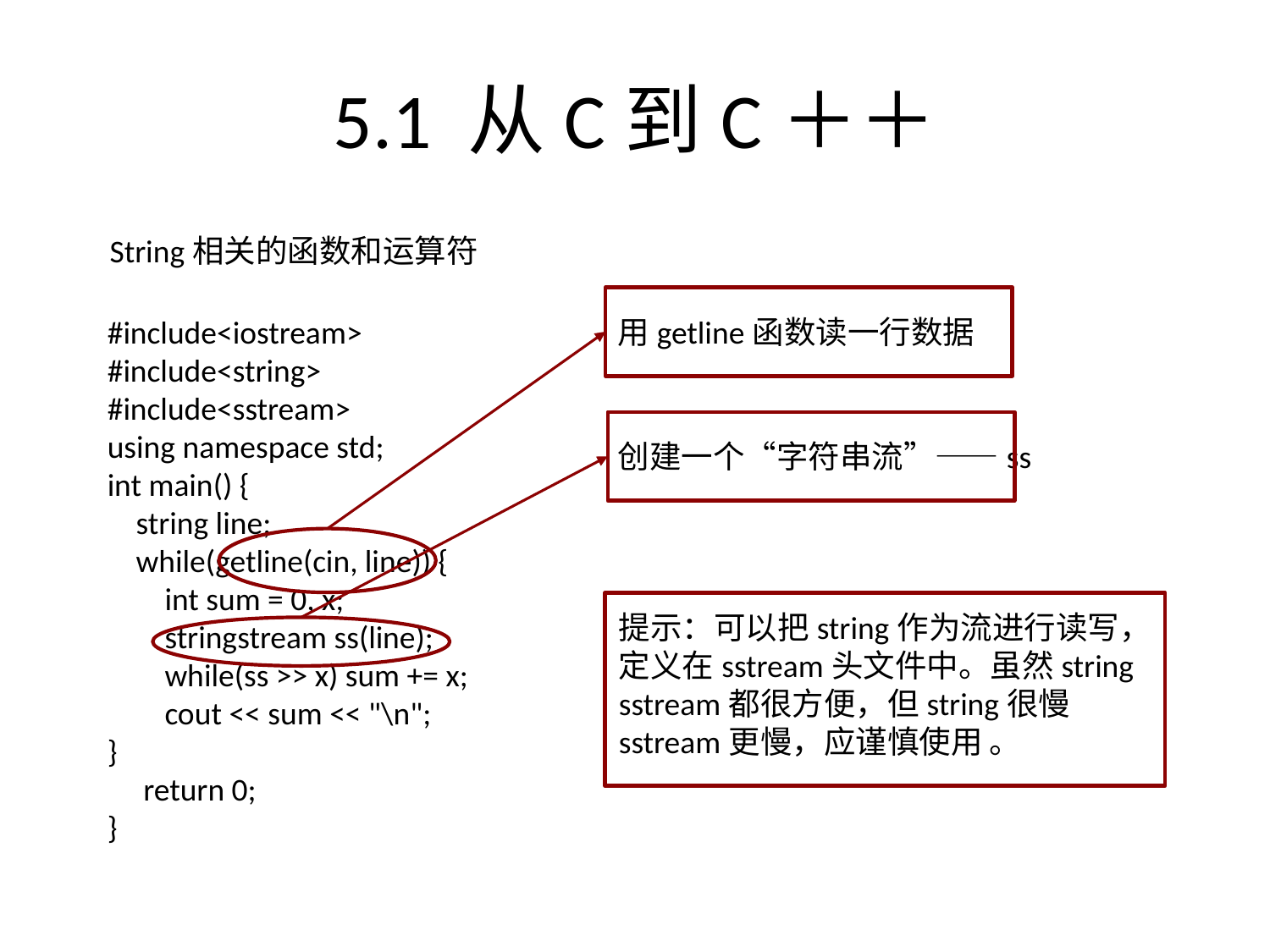

# 5.1 从C到C＋＋
String相关的函数和运算符

#include<iostream>
#include<string>
#include<sstream>
using namespace std;
int main() {
    string line;
    while(getline(cin, line)) {
        int sum = 0, x;
        stringstream ss(line);
        while(ss >> x) sum += x;
        cout << sum << "\n";
}
     return 0;
}
用getline函数读一行数据

创建一个“字符串流”——ss

提示：可以把string作为流进行读写，定义在sstream头文件中。虽然string sstream都很方便，但string很慢sstream更慢，应谨慎使用 。